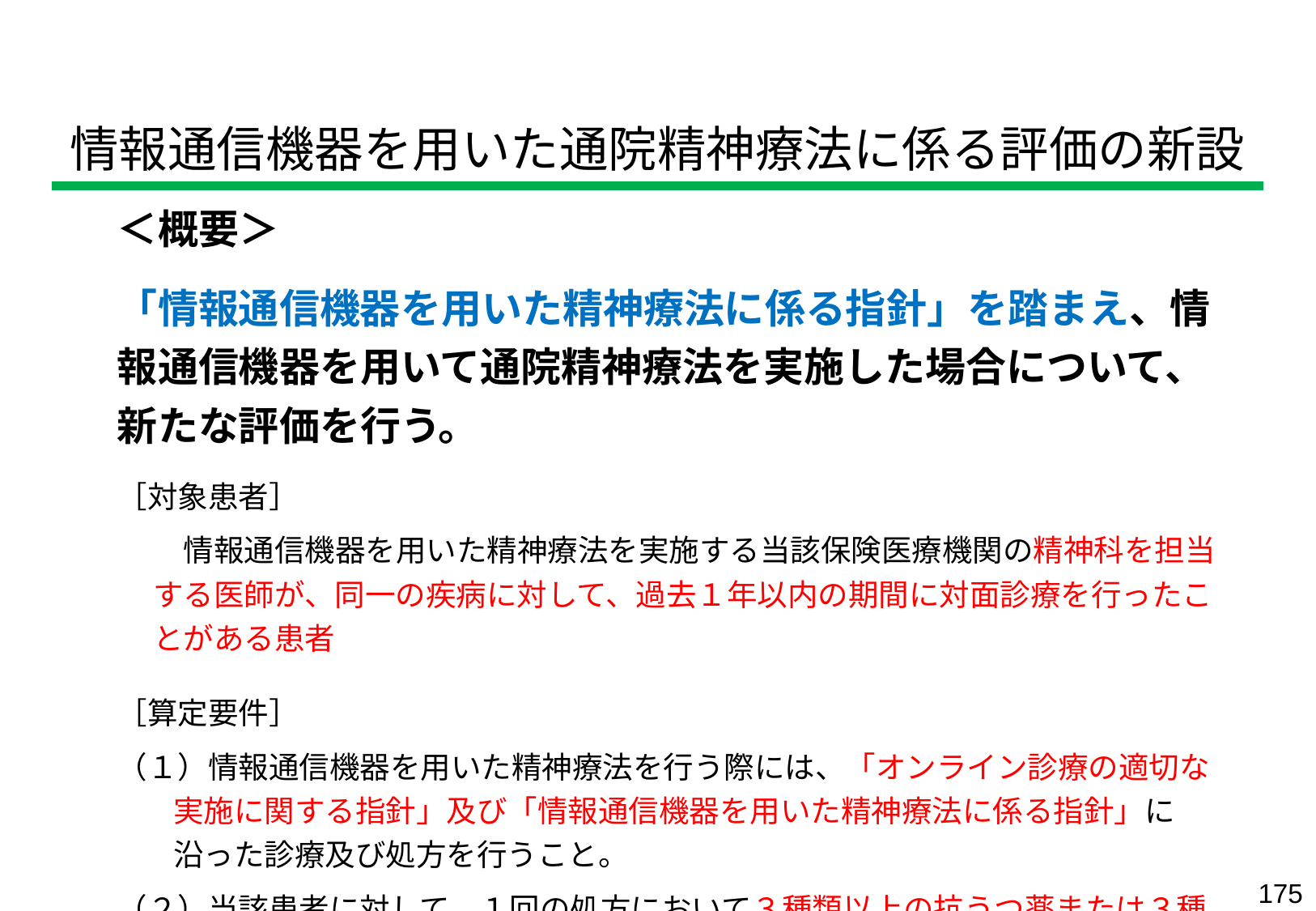

| 情報通信機器を用いた通院精神療法に係る評価の新設 |
| --- |
| ＜概要＞ 「情報通信機器を用いた精神療法に係る指針」を踏まえ、情報通信機器を用いて通院精神療法を実施した場合について、新たな評価を行う。 ［対象患者］ 　情報通信機器を用いた精神療法を実施する当該保険医療機関の精神科を担当する医師が、同一の疾病に対して、過去１年以内の期間に対面診療を行ったことがある患者 ［算定要件］ （１）情報通信機器を用いた精神療法を行う際には、「オンライン診療の適切な実施に関する指針」及び「情報通信機器を用いた精神療法に係る指針」に沿った診療及び処方を行うこと。 （２）当該患者に対して、１回の処方において３種類以上の抗うつ薬または３種類以上の抗精神病薬を投与した場合には、算定できない。 |
| --- |
175